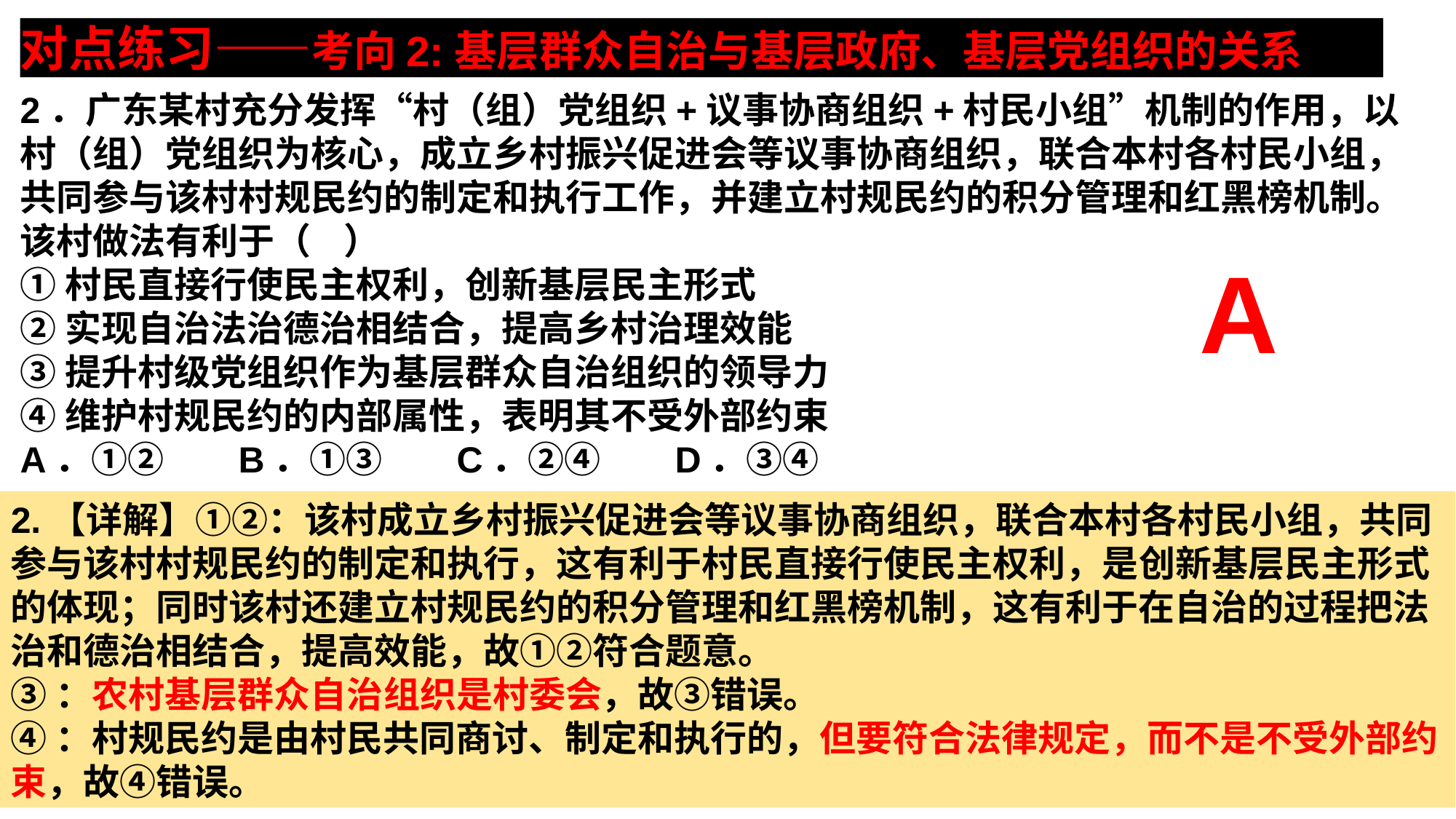

对点练习——考向2:基层群众自治与基层政府、基层党组织的关系
2．广东某村充分发挥“村（组）党组织+议事协商组织+村民小组”机制的作用，以村（组）党组织为核心，成立乡村振兴促进会等议事协商组织，联合本村各村民小组，共同参与该村村规民约的制定和执行工作，并建立村规民约的积分管理和红黑榜机制。该村做法有利于（    ）
①村民直接行使民主权利，创新基层民主形式
②实现自治法治德治相结合，提高乡村治理效能
③提升村级党组织作为基层群众自治组织的领导力
④维护村规民约的内部属性，表明其不受外部约束
A．①②	B．①③	C．②④	D．③④
A
2.【详解】①②：该村成立乡村振兴促进会等议事协商组织，联合本村各村民小组，共同参与该村村规民约的制定和执行，这有利于村民直接行使民主权利，是创新基层民主形式的体现；同时该村还建立村规民约的积分管理和红黑榜机制，这有利于在自治的过程把法治和德治相结合，提高效能，故①②符合题意。
③：农村基层群众自治组织是村委会，故③错误。
④：村规民约是由村民共同商讨、制定和执行的，但要符合法律规定，而不是不受外部约束，故④错误。